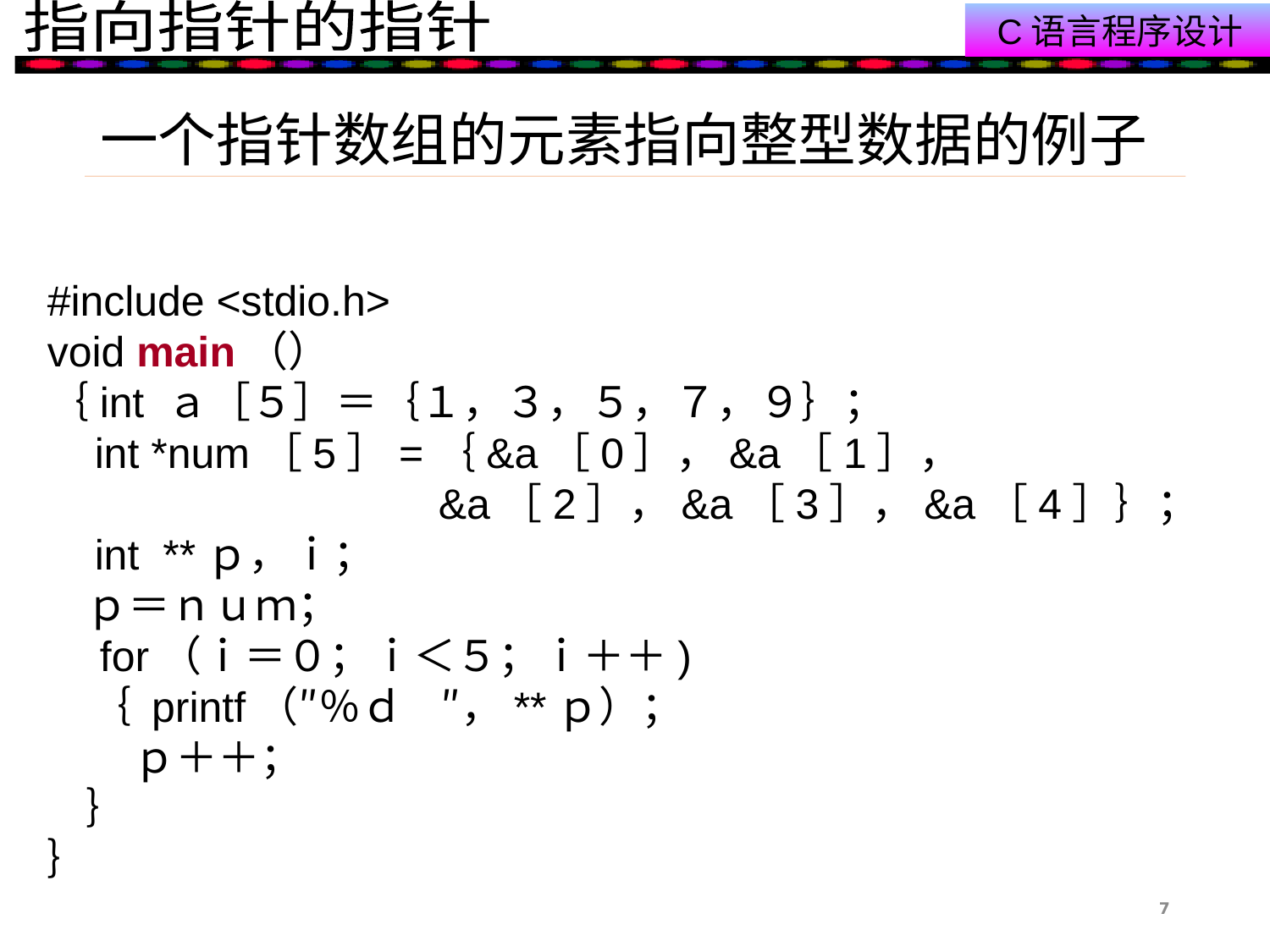

# 一个指针数组的元素指向整型数据的例子

#include <stdio.h>
void main（）
｛int ａ［５］＝｛１，３，５，７，９｝；
    int *num［5］=｛&a［0］，&a［1］，
                                 &a［2］，&a［3］，&a［4］｝；
    int  **ｐ，ｉ；
   ｐ＝ｎｕｍ；
　for（ｉ＝０；ｉ＜５；ｉ＋＋)
　｛ printf（″％ｄ    ″，**ｐ）；
        ｐ＋＋；
   ｝
｝
7